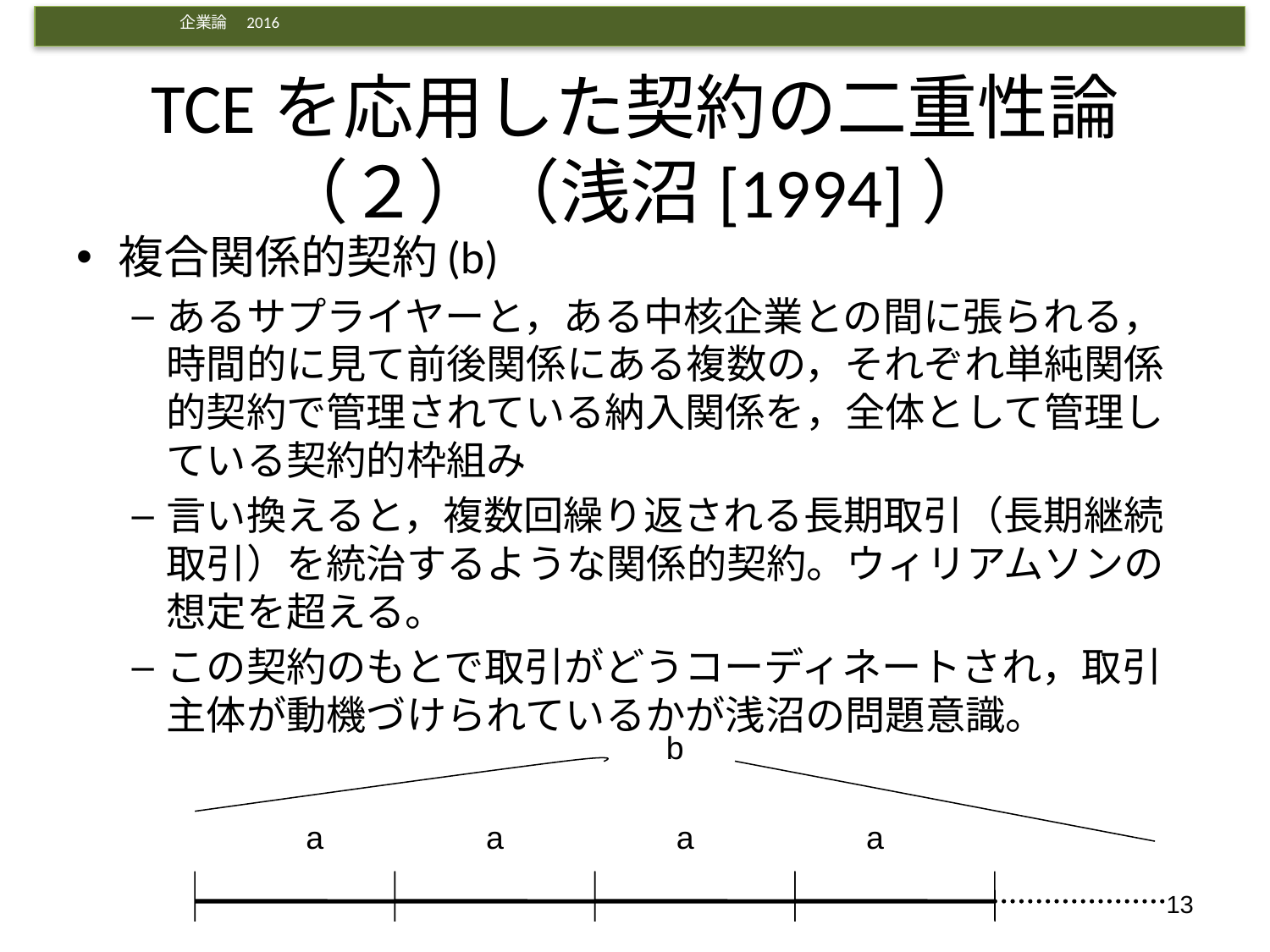

# TCEを応用した契約の二重性論（２）（浅沼[1994]）
複合関係的契約(b)
あるサプライヤーと，ある中核企業との間に張られる，時間的に見て前後関係にある複数の，それぞれ単純関係的契約で管理されている納入関係を，全体として管理している契約的枠組み
言い換えると，複数回繰り返される長期取引（長期継続取引）を統治するような関係的契約。ウィリアムソンの想定を超える。
この契約のもとで取引がどうコーディネートされ，取引主体が動機づけられているかが浅沼の問題意識。

b

a
a
a
a

13